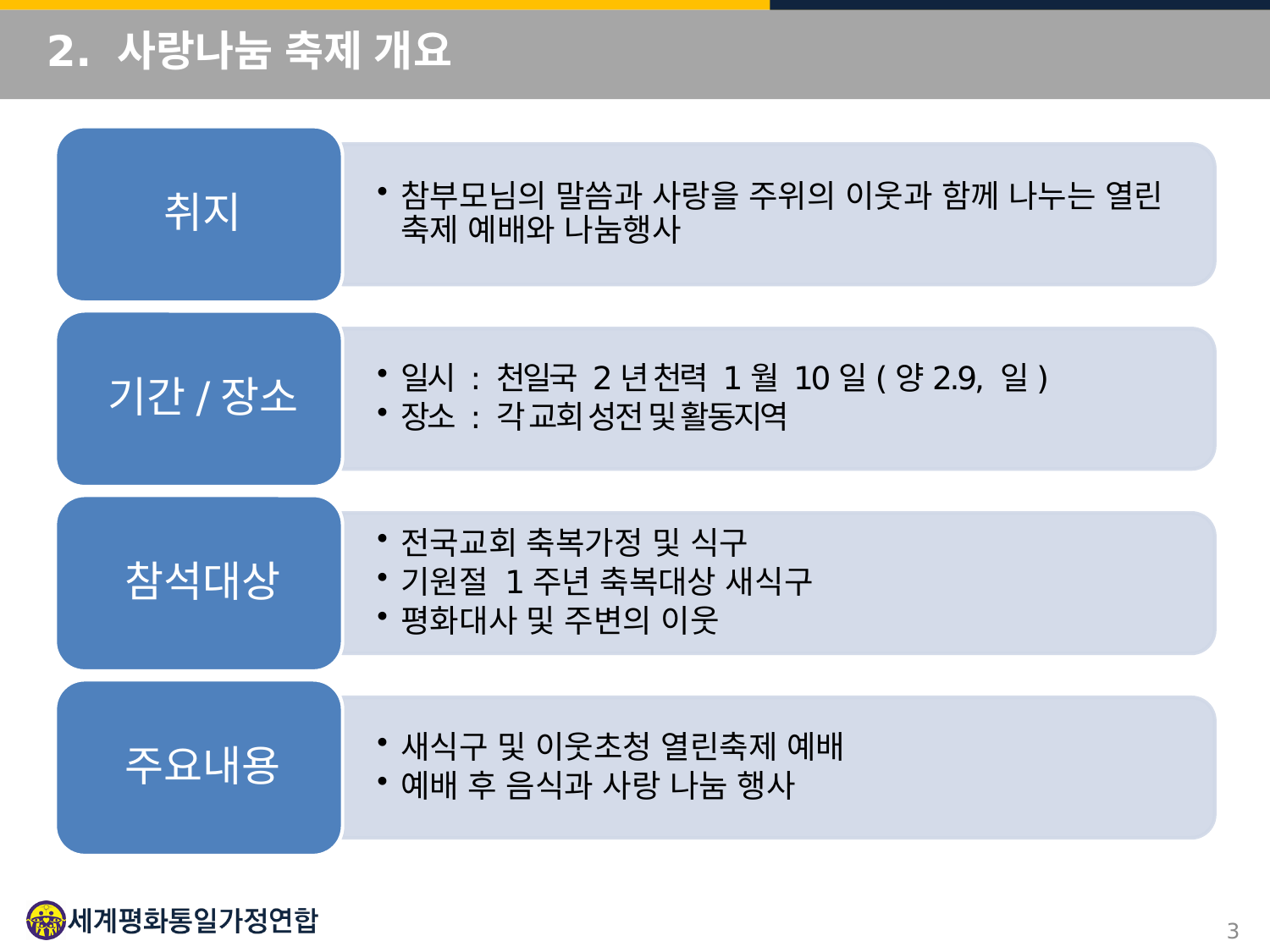

# 2. 사랑나눔 축제 개요
참부모님의 말씀과 사랑을 주위의 이웃과 함께 나누는 열린 축제 예배와 나눔행사
취지
일시 : 천일국 2년 천력 1월 10일(양2.9, 일)
장소 : 각 교회 성전 및 활동지역
기간/장소
전국교회 축복가정 및 식구
기원절 1주년 축복대상 새식구
평화대사 및 주변의 이웃
참석대상
새식구 및 이웃초청 열린축제 예배
예배 후 음식과 사랑 나눔 행사
주요내용
3